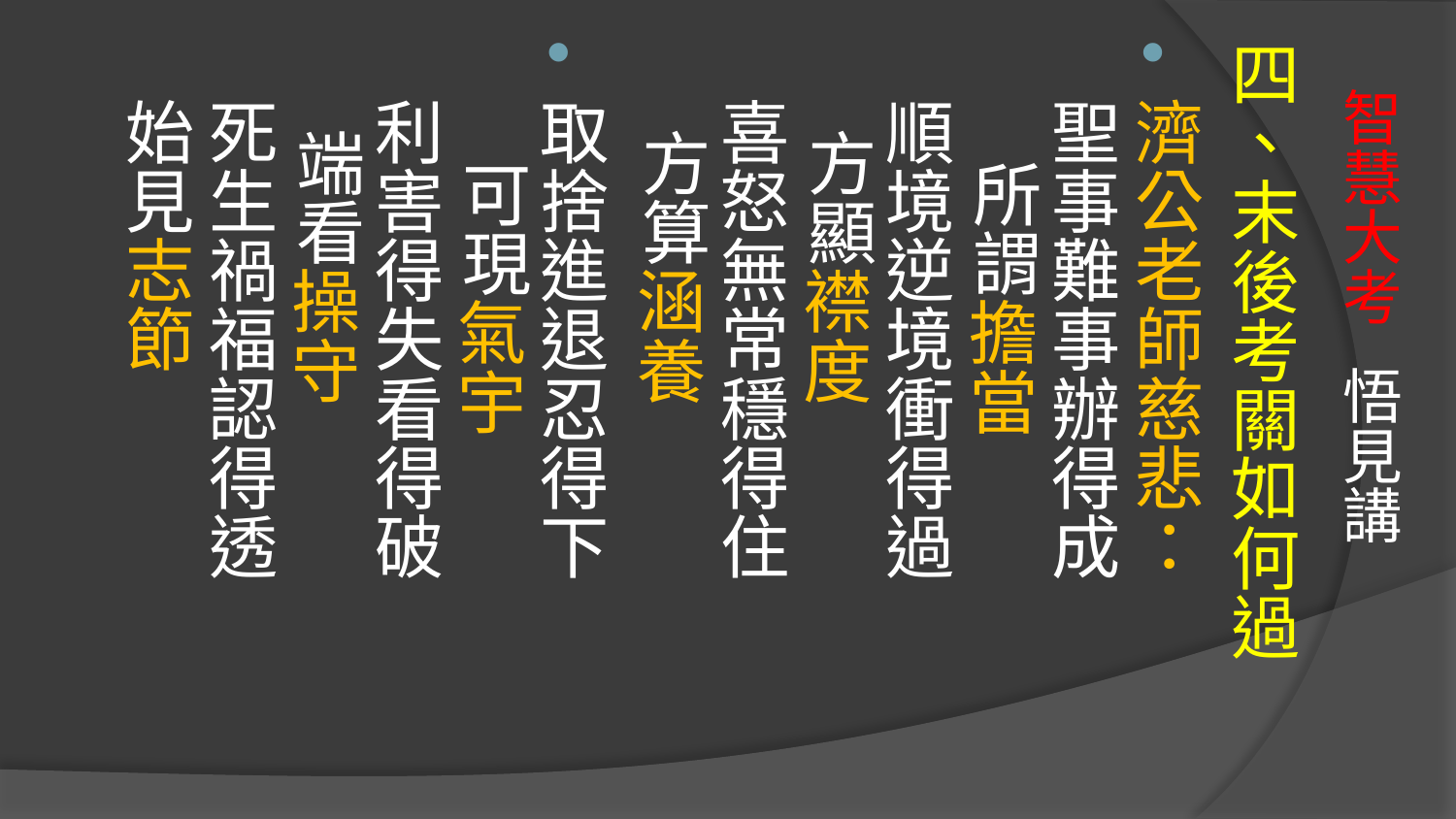

四、末後考關如何過
濟公老師慈悲： 
聖事難事辦得成                  所謂擔當 
順境逆境衝得過                方顯襟度                       喜怒無常穩得住                方算涵養
取捨進退忍得下                  可現氣宇 
利害得失看得破                端看操守 
死生禍福認得透          始見志節

# 智慧大考   悟見講